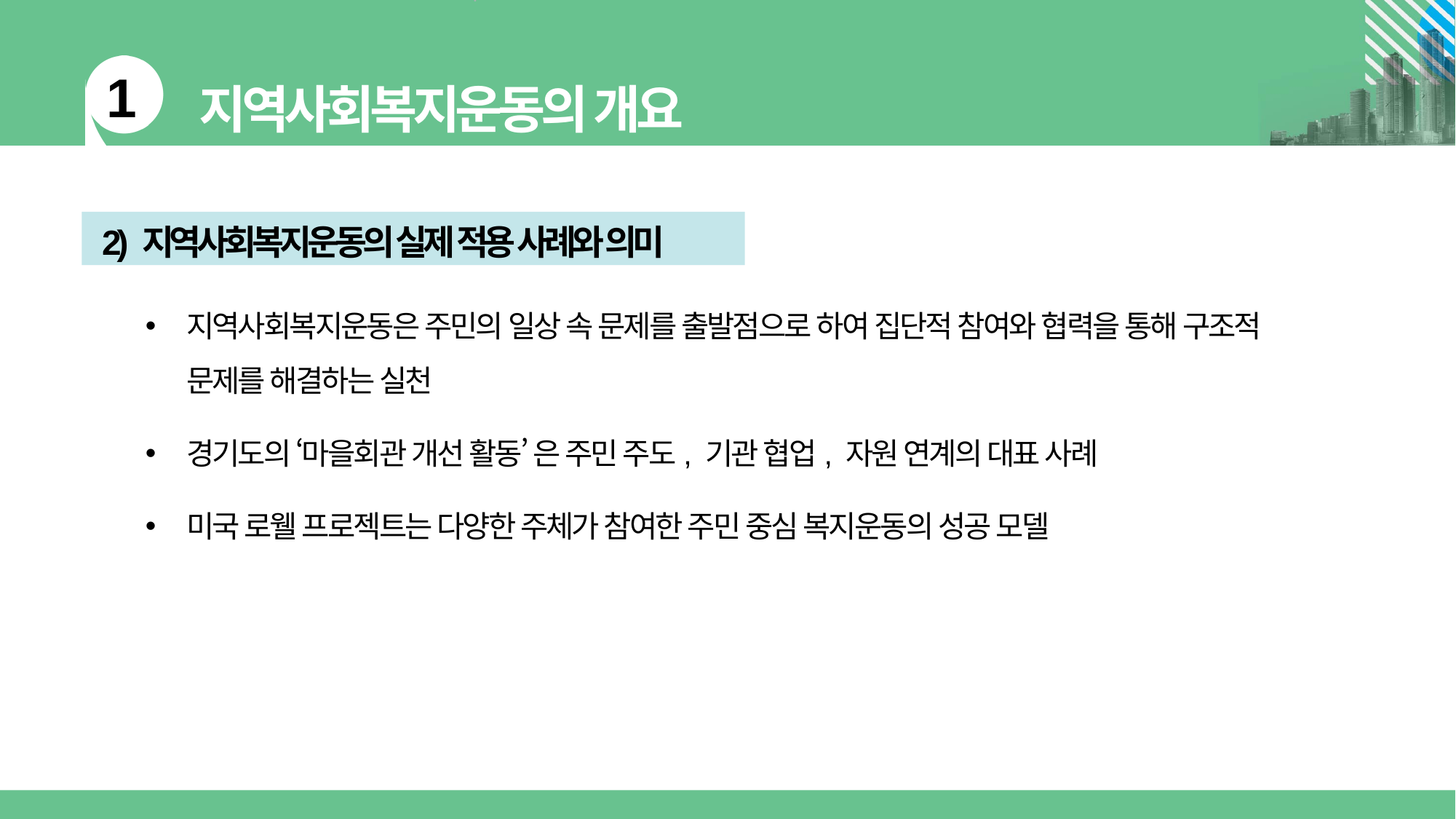

2) 지역사회복지운동의 실제 적용 사례와 의미
지역사회복지운동은 주민의 일상 속 문제를 출발점으로 하여 집단적 참여와 협력을 통해 구조적 문제를 해결하는 실천
경기도의 ‘마을회관 개선 활동’ 은 주민 주도, 기관 협업, 자원 연계의 대표 사례
미국 로웰 프로젝트는 다양한 주체가 참여한 주민 중심 복지운동의 성공 모델